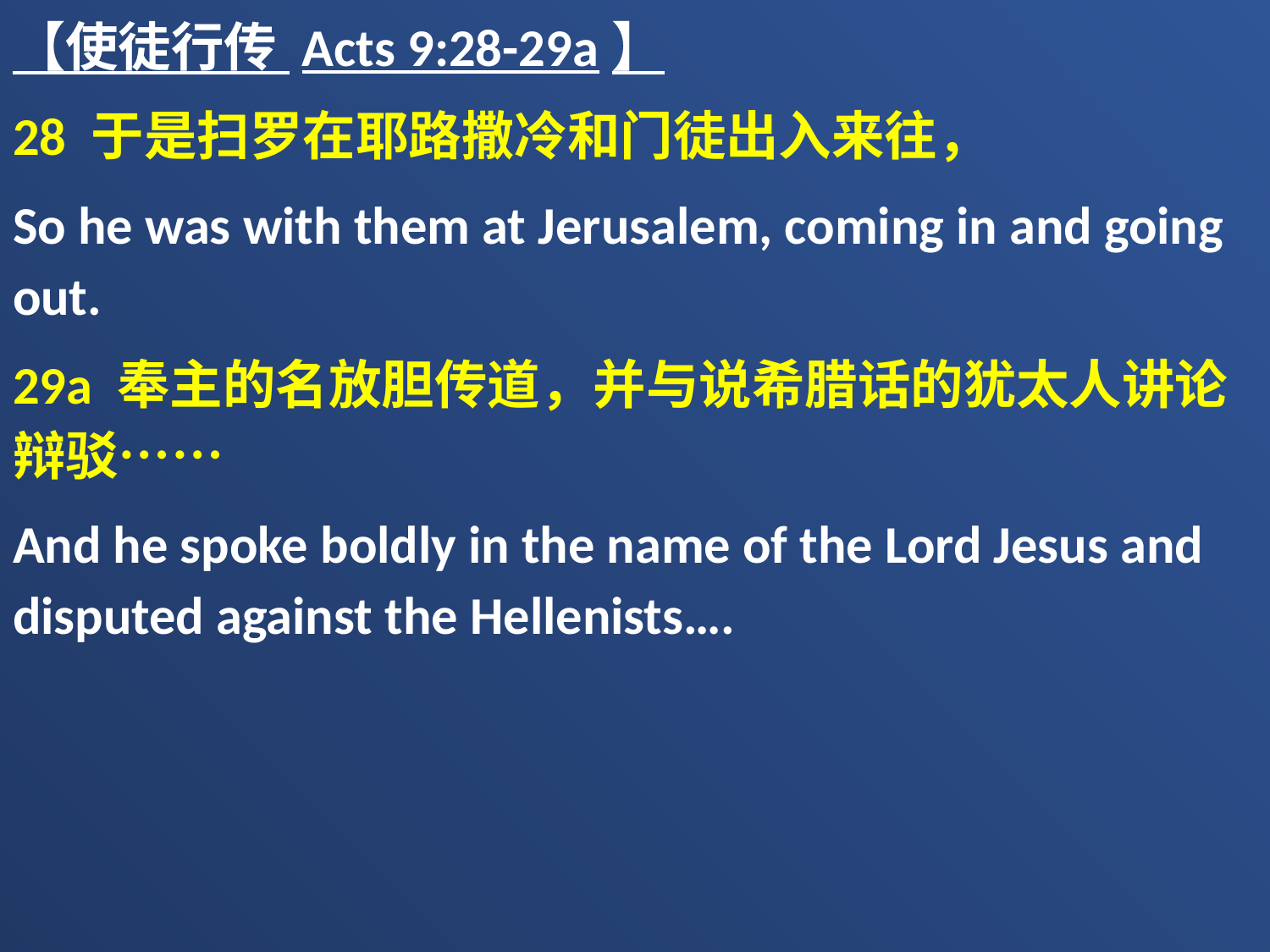

【使徒行传 Acts 9:28-29a】
28 于是扫罗在耶路撒冷和门徒出入来往，
So he was with them at Jerusalem, coming in and going out.
29a 奉主的名放胆传道，并与说希腊话的犹太人讲论辩驳……
And he spoke boldly in the name of the Lord Jesus and disputed against the Hellenists….